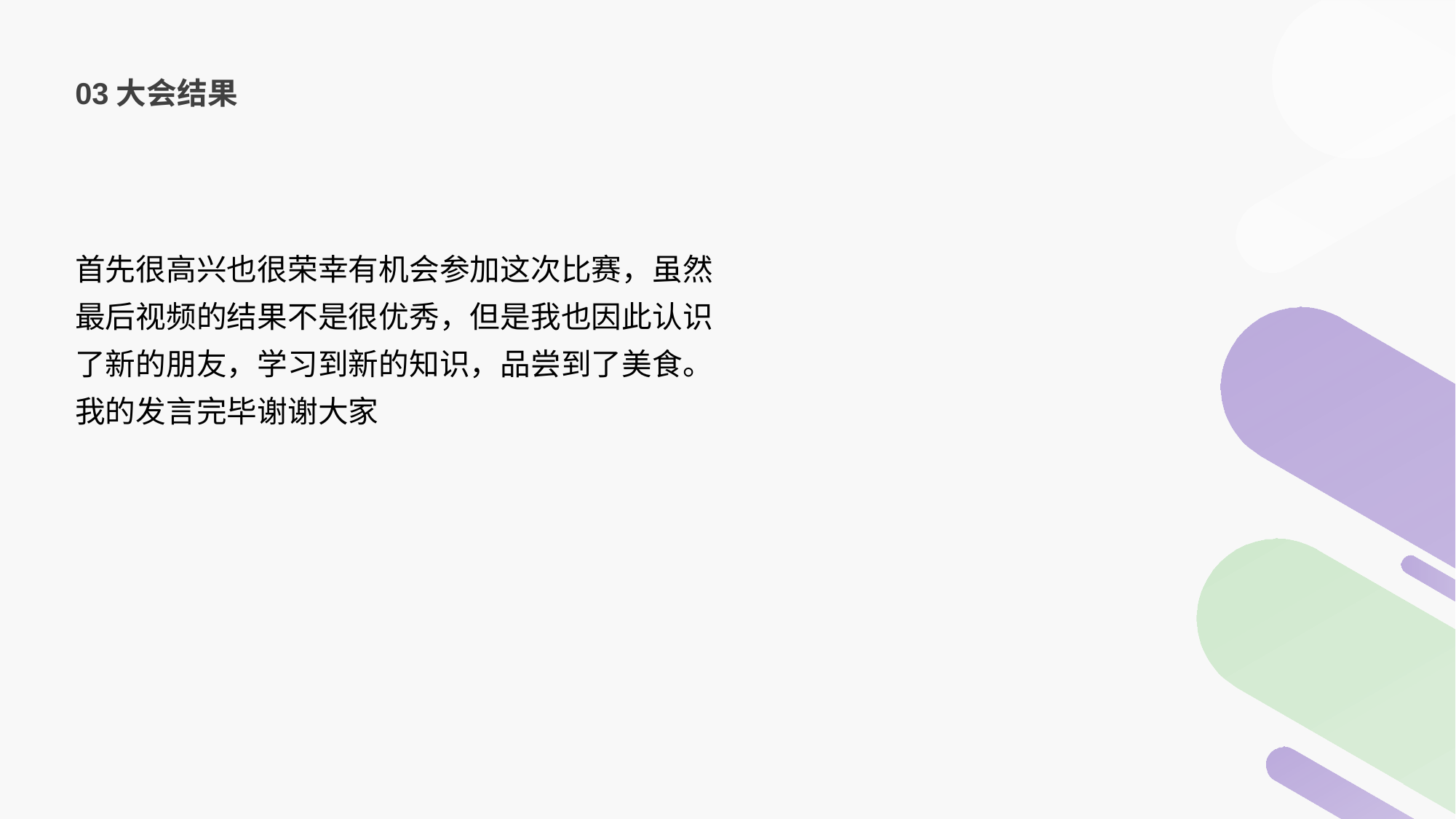

03大会结果
首先很高兴也很荣幸有机会参加这次比赛，虽然最后视频的结果不是很优秀，但是我也因此认识了新的朋友，学习到新的知识，品尝到了美食。我的发言完毕谢谢大家